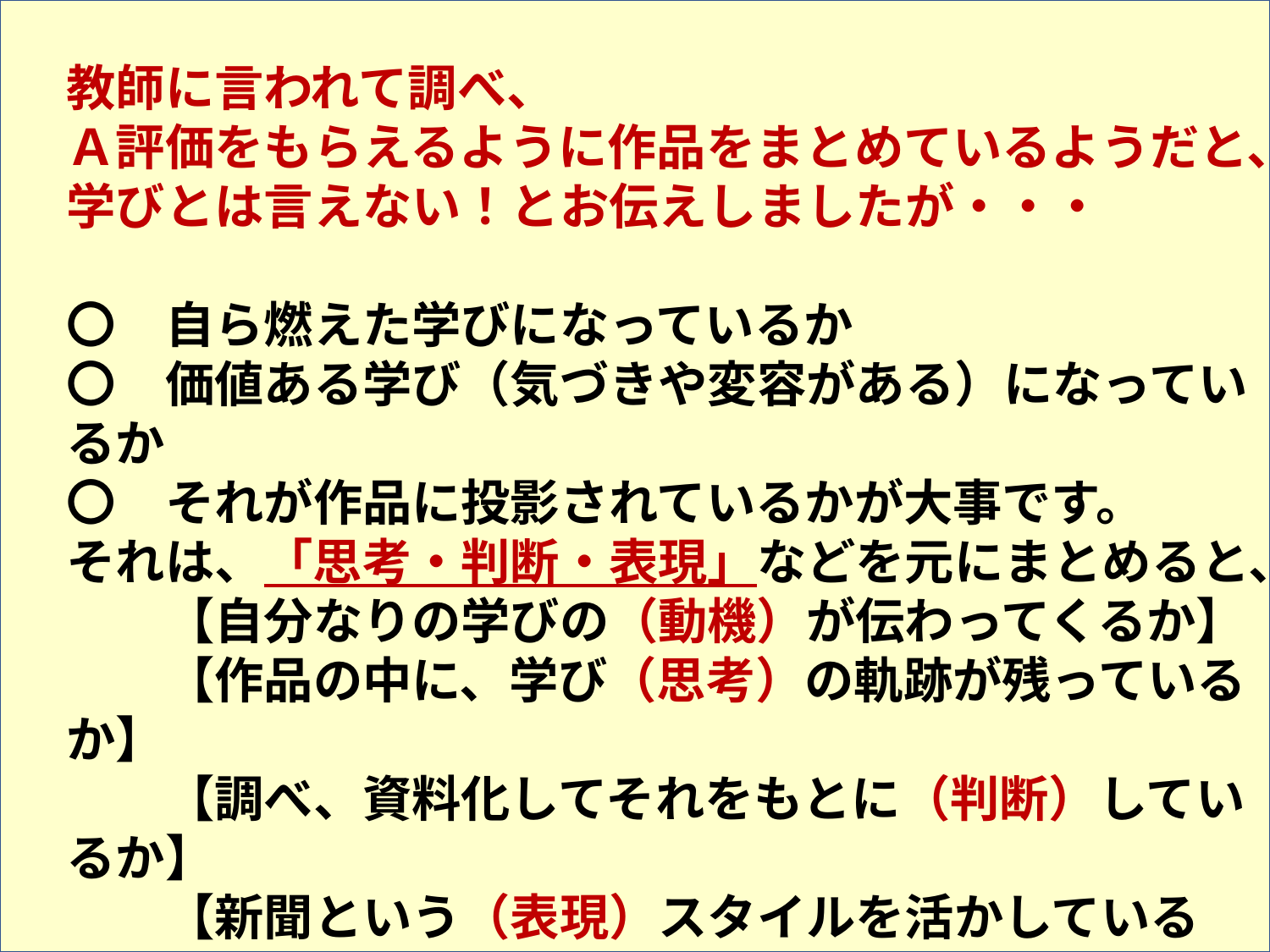

教師に言われて調べ、
Ａ評価をもらえるように作品をまとめているようだと、学びとは言えない！とお伝えしましたが・・・

〇　自ら燃えた学びになっているか
〇　価値ある学び（気づきや変容がある）になっているか
〇　それが作品に投影されているかが大事です。
それは、「思考・判断・表現」などを元にまとめると、
　　【自分なりの学びの（動機）が伝わってくるか】
　　【作品の中に、学び（思考）の軌跡が残っているか】
　　【調べ、資料化してそれをもとに（判断）しているか】
　　【新聞という（表現）スタイルを活かしているか】
　　【自分の（実践）を元に語っているか、借り物か】
などという視点をもっていれば見えてくるのだ。